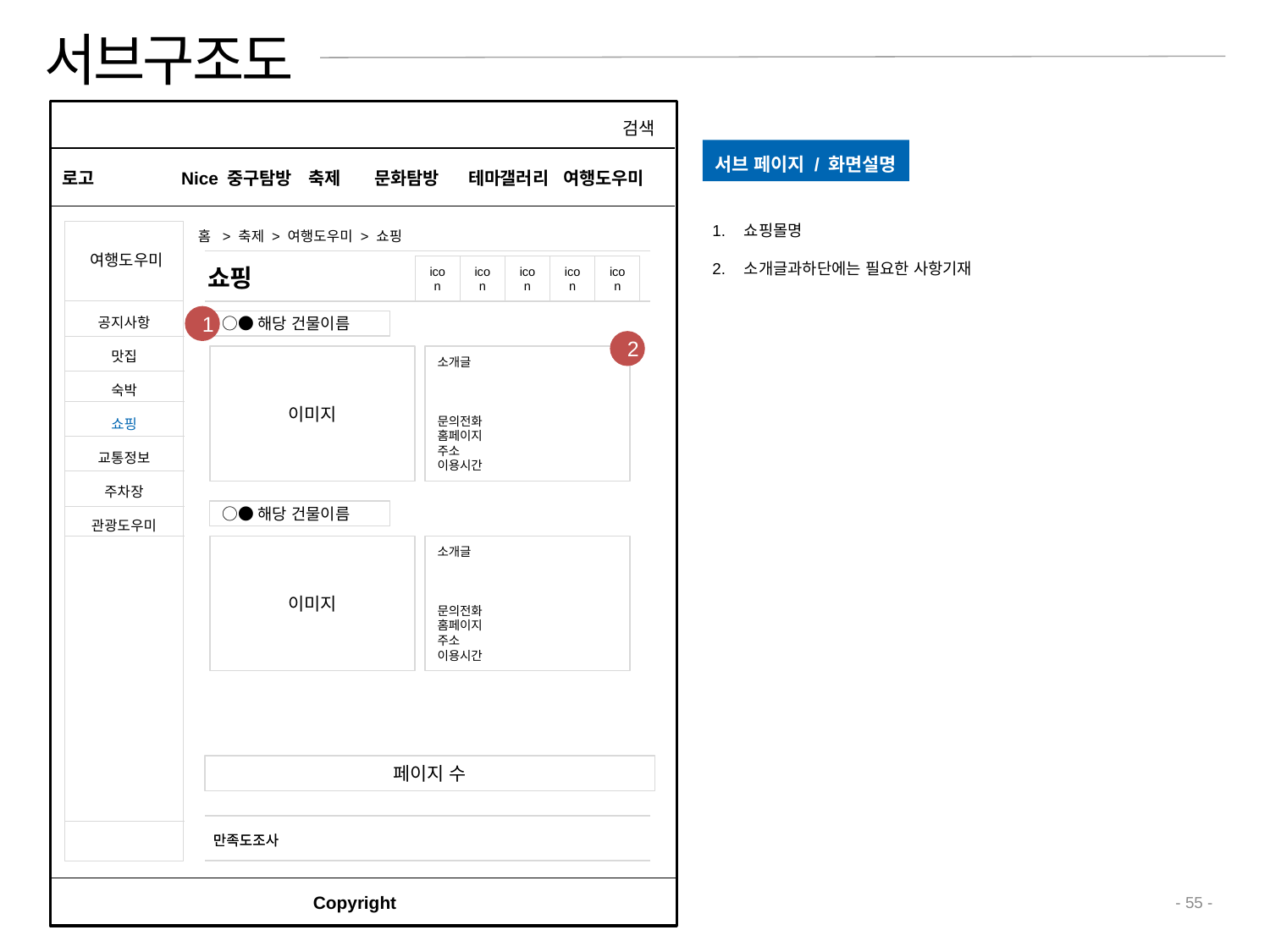

# 서브구조도
ㄷ
검색
서브 페이지 / 화면설명

로고
Nice 중구탐방	축제       문화탐방      테마갤러리   여행도우미
쇼핑몰명
소개글과하단에는 필요한 사항기재

여행도우미
홈  > 축제 > 여행도우미 > 쇼핑
쇼핑
icon
icon
icon
icon
icon
공지사항
맛집
숙박
쇼핑
교통정보
주차장
관광도우미

1
○●해당 건물이름
2
이미지
소개글

문의전화
홈페이지
주소
이용시간
○●해당 건물이름
이미지
소개글

문의전화
홈페이지
주소
이용시간
페이지 수
만족도조사
만족도조사
Copyright